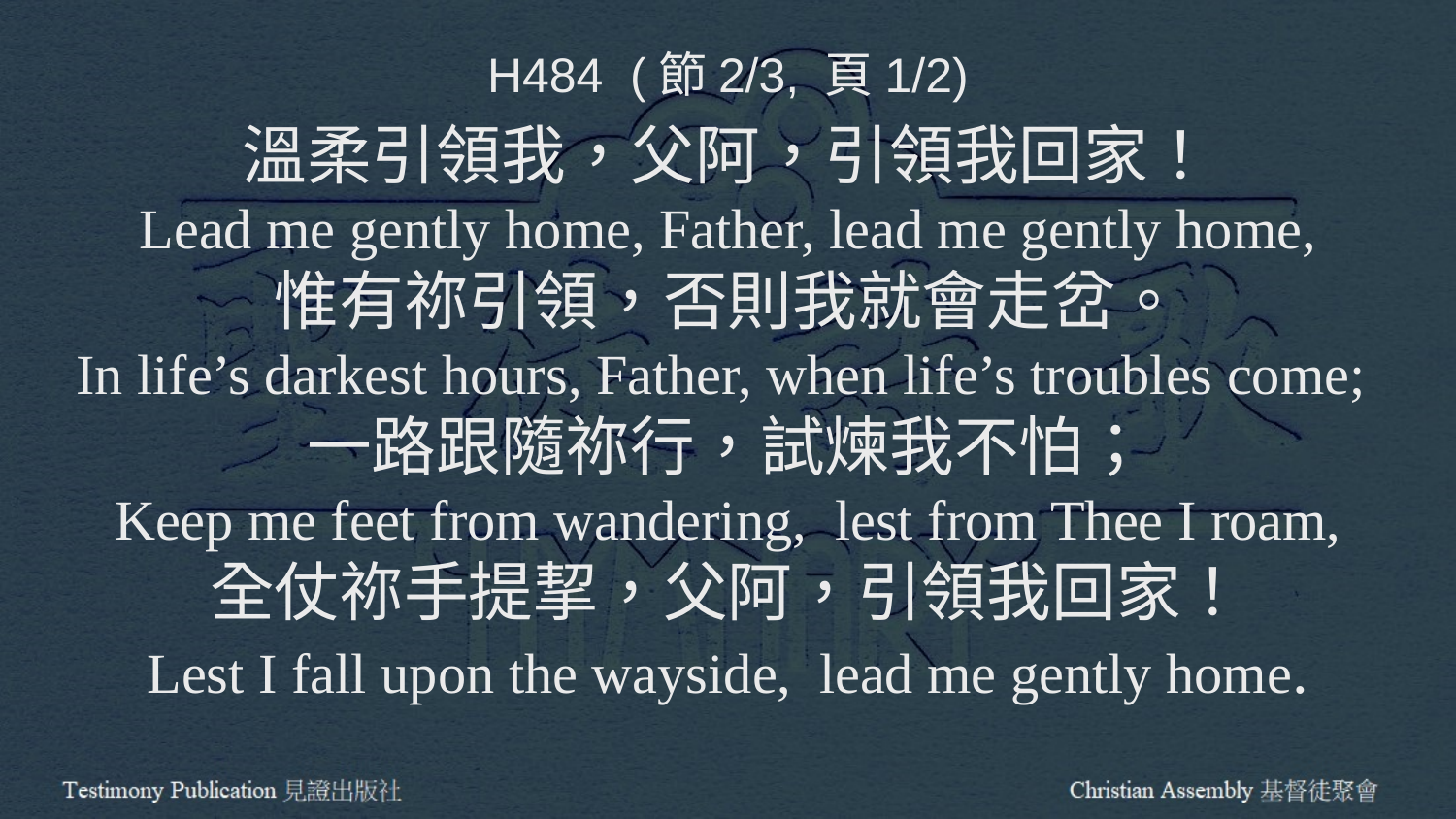

H484  (節2/3, 頁1/2)
溫柔引領我，父阿，引領我回家！
Lead me gently home, Father, lead me gently home,
惟有祢引領，否則我就會走岔。
In life’s darkest hours, Father, when life’s troubles come;
一路跟隨祢行，試煉我不怕；
Keep me feet from wandering,  lest from Thee I roam,
全仗祢手提挈，父阿，引領我回家！
Lest I fall upon the wayside,  lead me gently home.